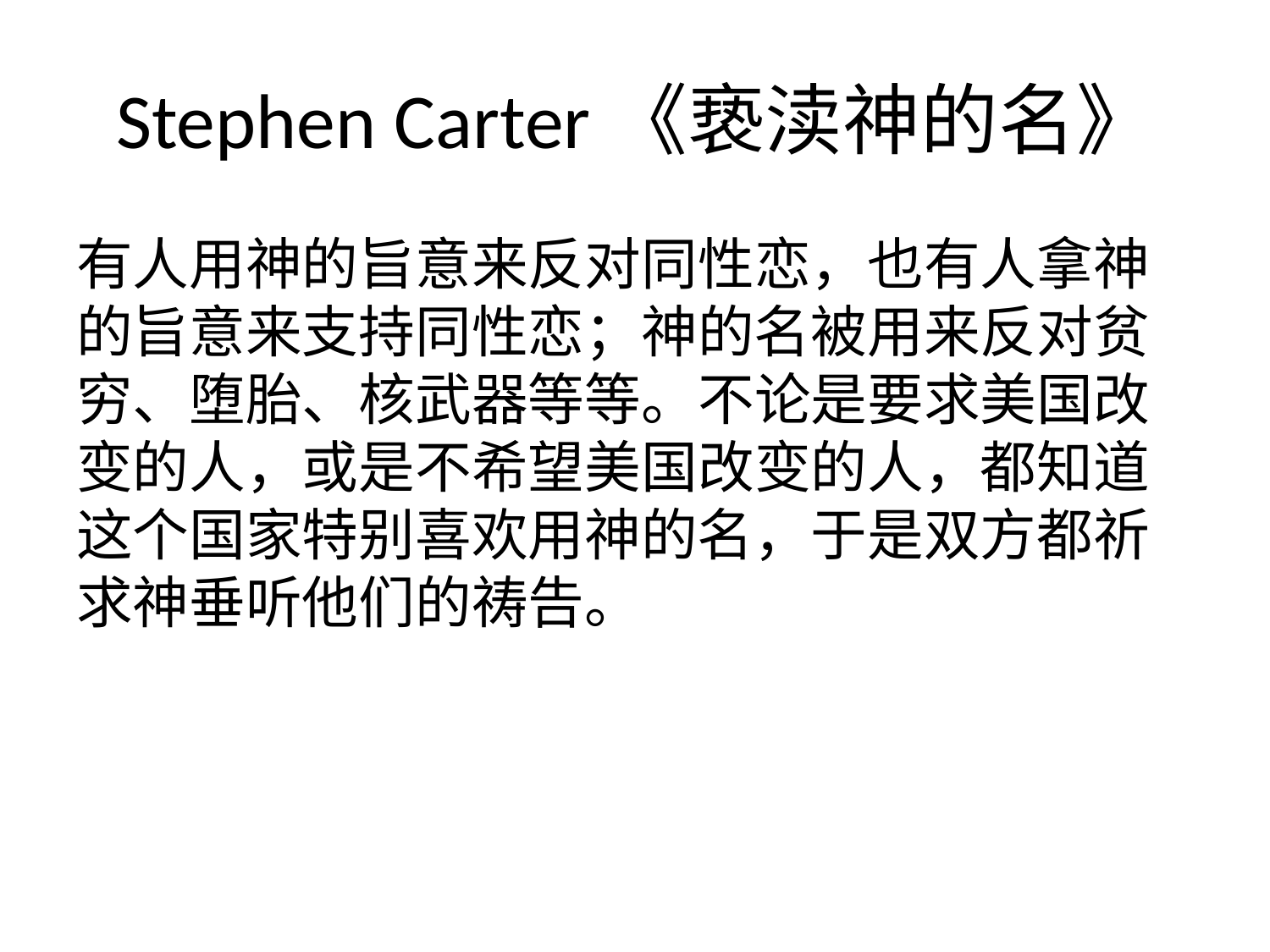

# Stephen Carter《亵渎神的名》
有人用神的旨意来反对同性恋，也有人拿神的旨意来支持同性恋；神的名被用来反对贫穷、堕胎、核武器等等。不论是要求美国改变的人，或是不希望美国改变的人，都知道这个国家特别喜欢用神的名，于是双方都祈求神垂听他们的祷告。